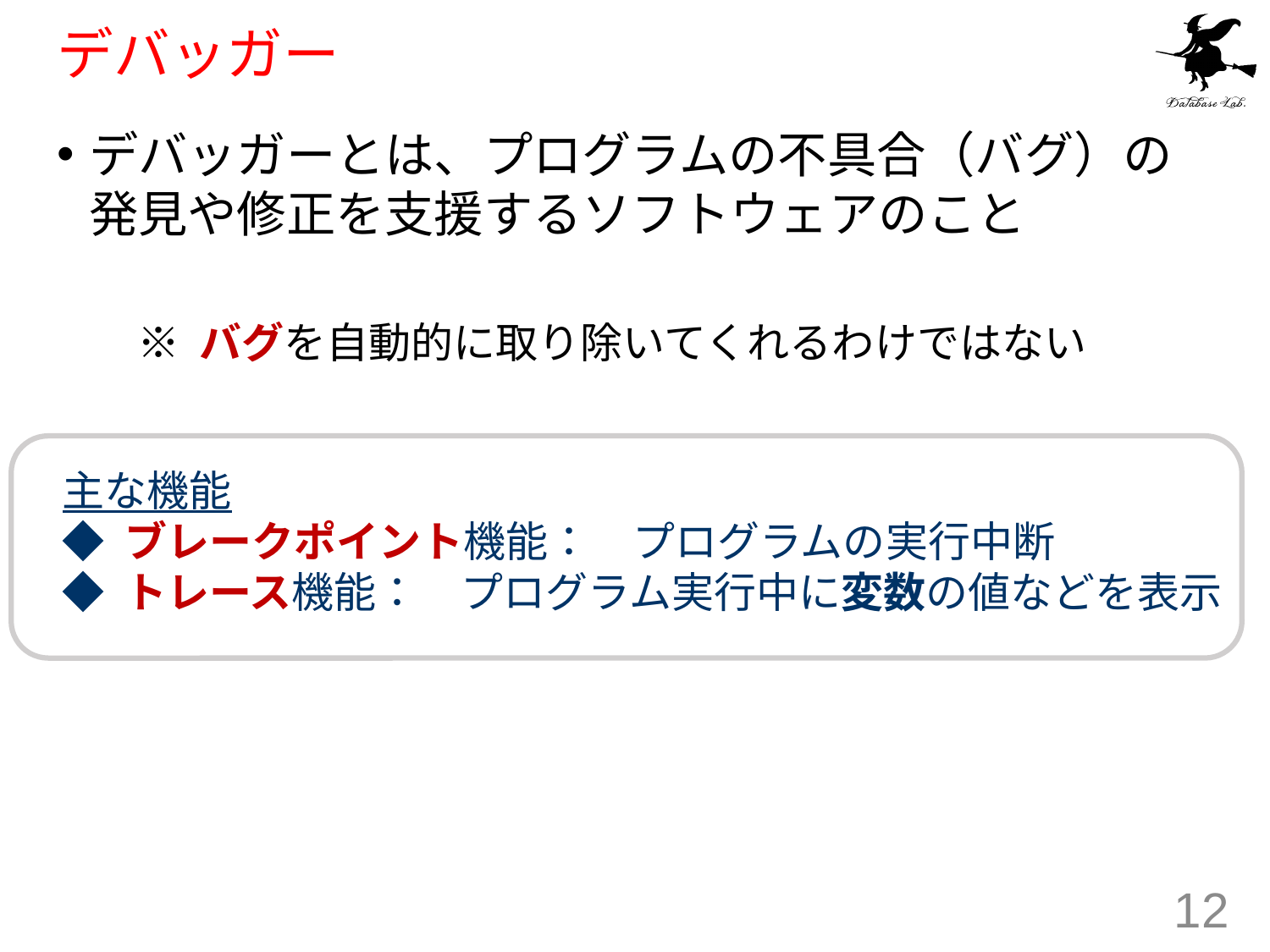

# デバッガー
デバッガーとは、プログラムの不具合（バグ）の発見や修正を支援するソフトウェアのこと

※ バグを自動的に取り除いてくれるわけではない

主な機能
◆ ブレークポイント機能：　プログラムの実行中断
◆ トレース機能：　プログラム実行中に変数の値などを表示

12